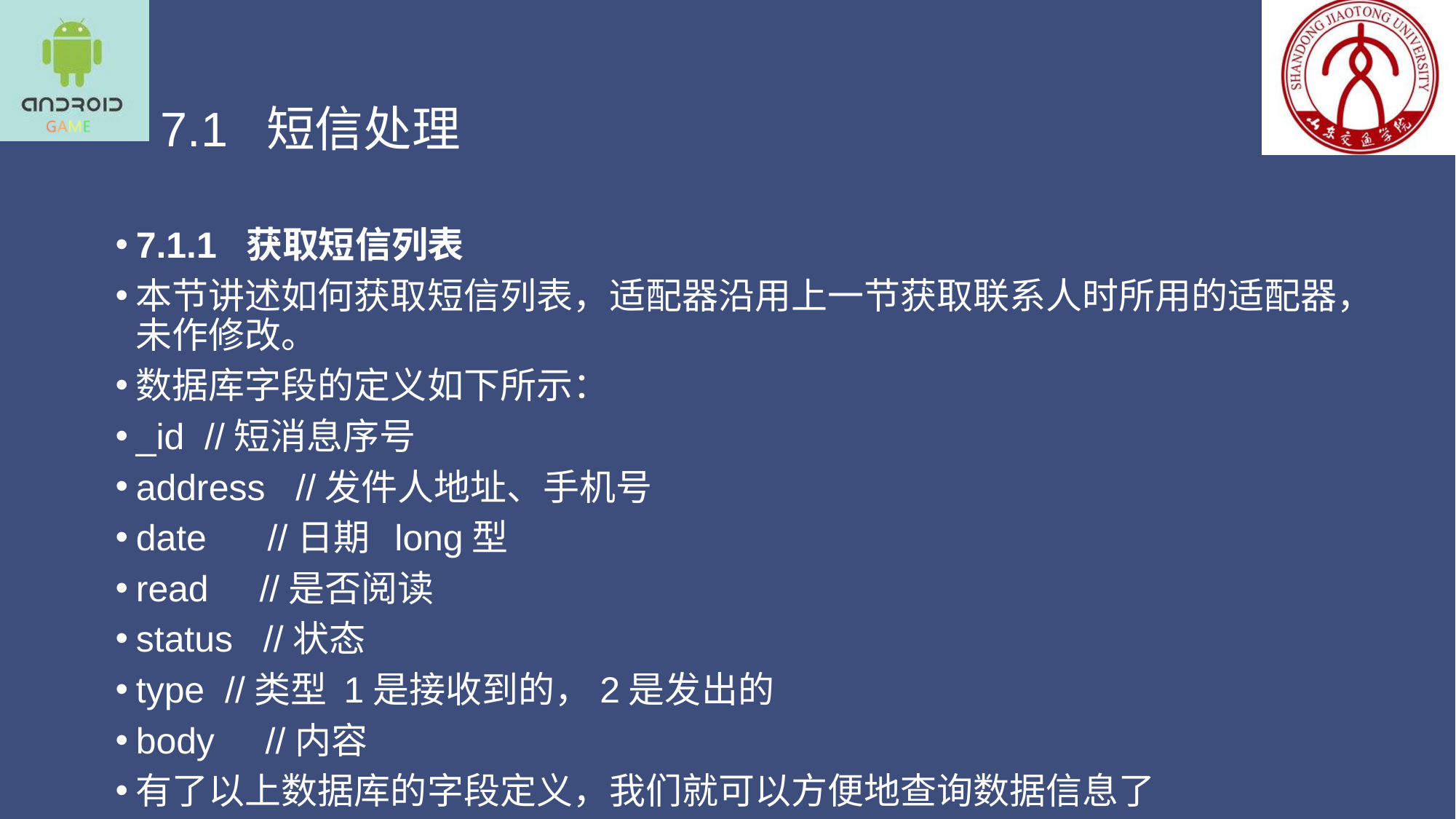

# 7.1  短信处理
7.1.1  获取短信列表
本节讲述如何获取短信列表，适配器沿用上一节获取联系人时所用的适配器，未作修改。
数据库字段的定义如下所示：
_id  //短消息序号
address   //发件人地址、手机号
date      //日期  long型
read     //是否阅读
status   //状态
type  //类型 1是接收到的，2是发出的
body     //内容
有了以上数据库的字段定义，我们就可以方便地查询数据信息了